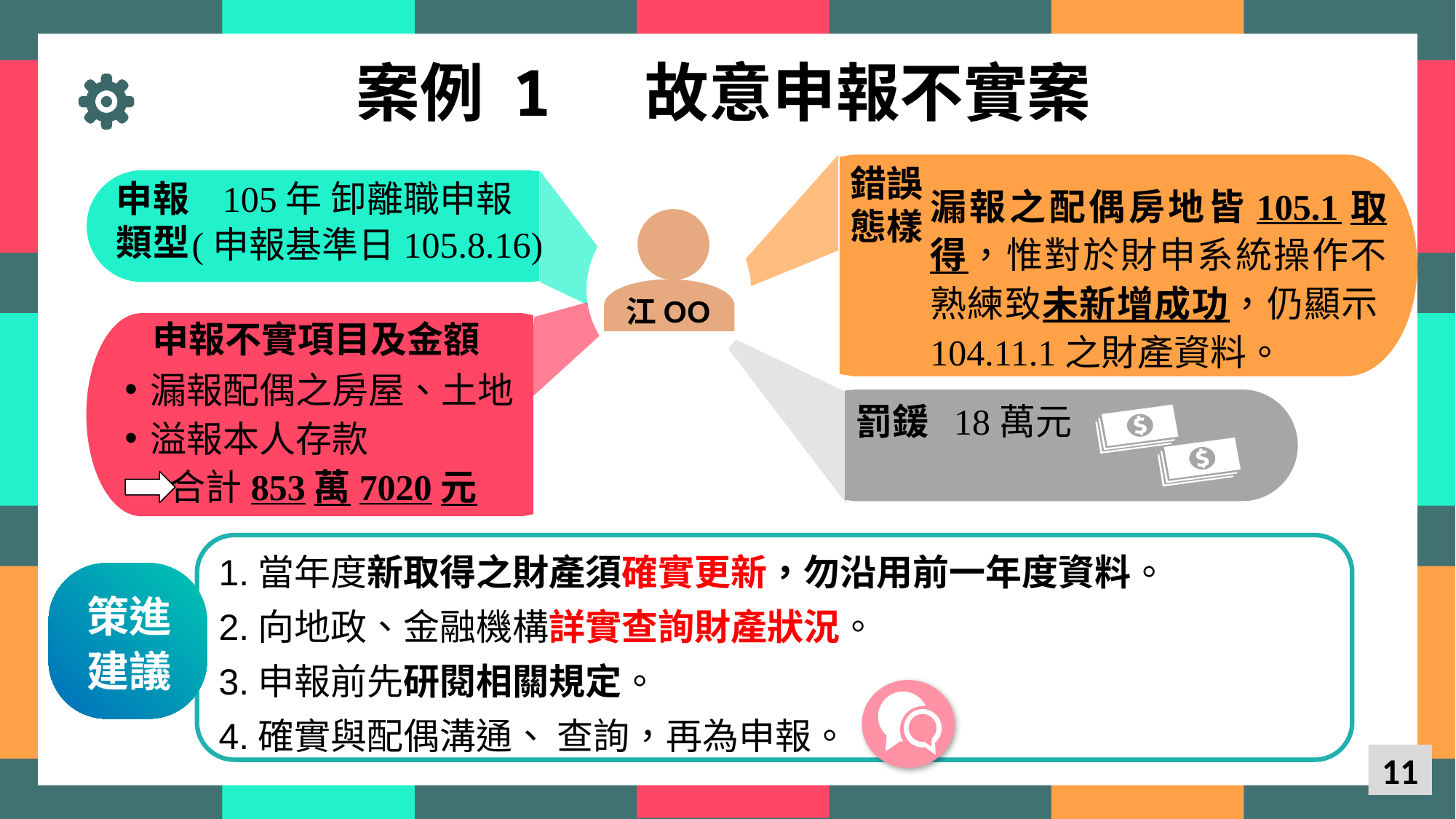

案例 1  故意申報不實案

錯誤態樣

申報類型

漏報之配偶房地皆105.1取得，惟對於財申系統操作不熟練致未新增成功，仍顯示104.11.1之財產資料。
105年 卸離職申報
(申報基準日105.8.16)

江OO

申報不實項目及金額

漏報配偶之房屋、土地
溢報本人存款
合計853萬7020元

罰鍰  18萬元

1.當年度新取得之財產須確實更新，勿沿用前一年度資料。
2.向地政、金融機構詳實查詢財產狀況。
3.申報前先研閱相關規定。
4.確實與配偶溝通、 查詢，再為申報。

策進建議

11